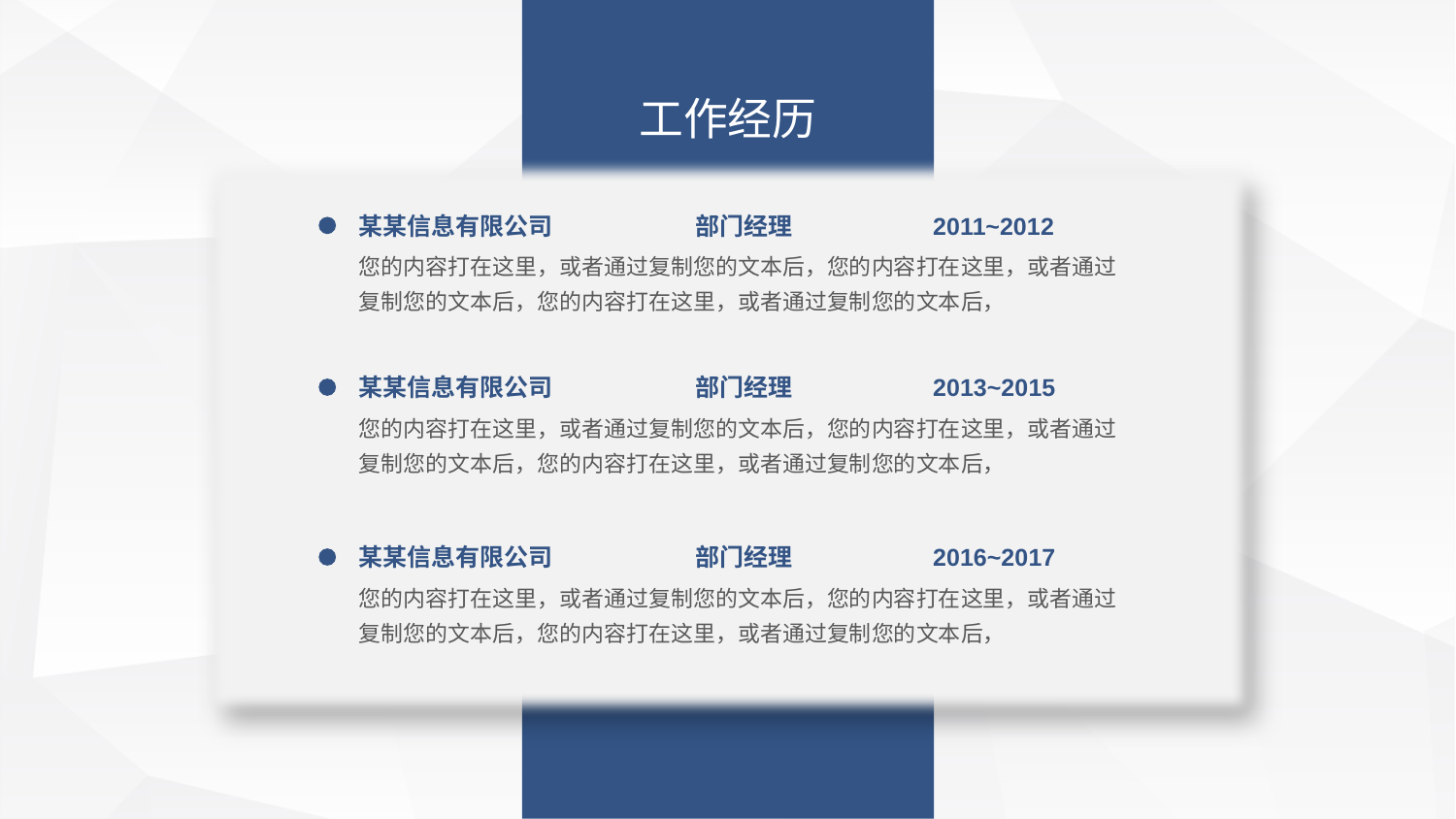

工作经历

某某信息有限公司
部门经理
2011~2012

您的内容打在这里，或者通过复制您的文本后，您的内容打在这里，或者通过复制您的文本后，您的内容打在这里，或者通过复制您的文本后，
某某信息有限公司
部门经理
2013~2015

您的内容打在这里，或者通过复制您的文本后，您的内容打在这里，或者通过复制您的文本后，您的内容打在这里，或者通过复制您的文本后，
某某信息有限公司
部门经理
2016~2017

您的内容打在这里，或者通过复制您的文本后，您的内容打在这里，或者通过复制您的文本后，您的内容打在这里，或者通过复制您的文本后，